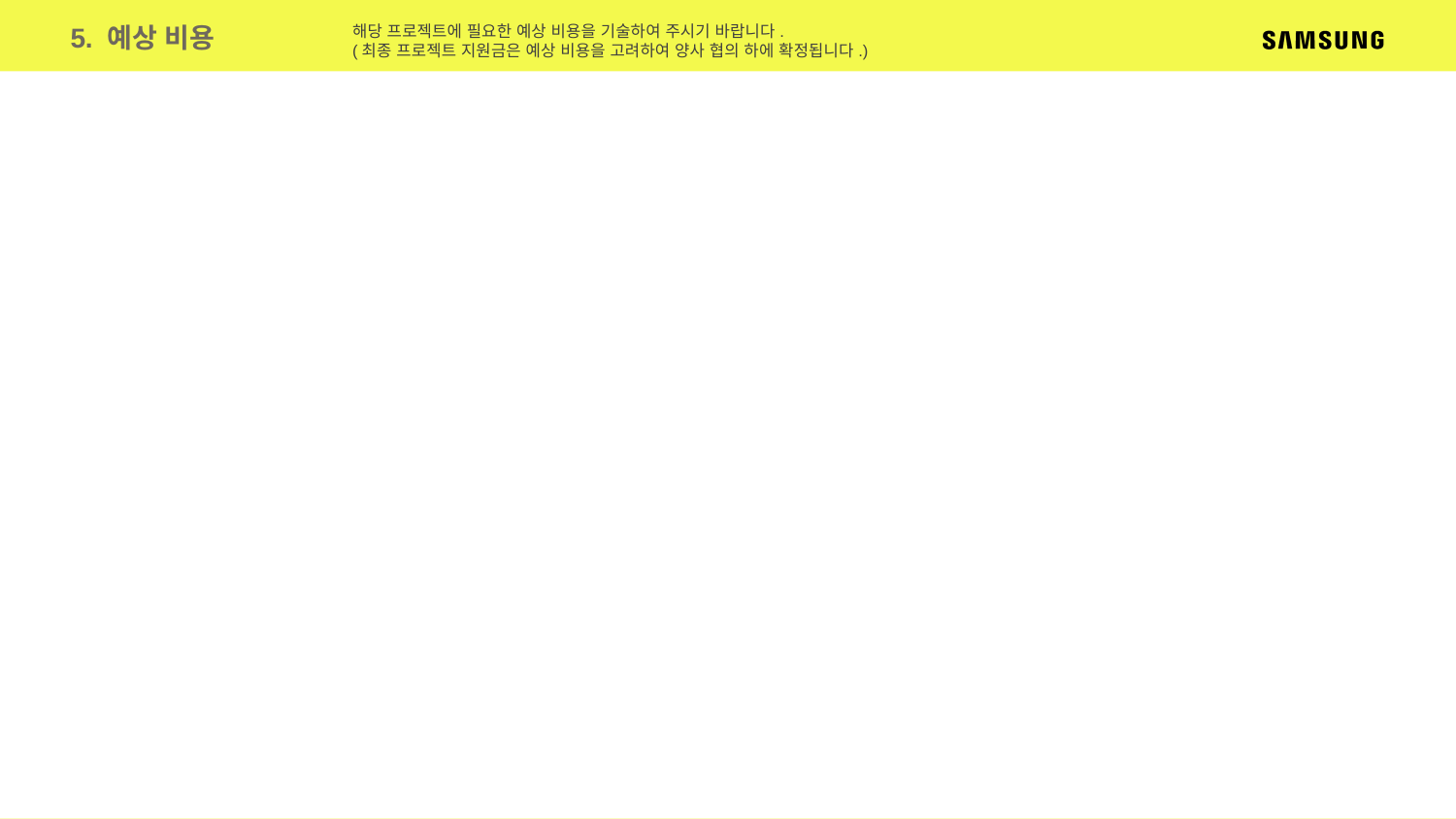

5. 예상 비용
해당 프로젝트에 필요한 예상 비용을 기술하여 주시기 바랍니다.
(최종 프로젝트 지원금은 예상 비용을 고려하여 양사 협의 하에 확정됩니다.)